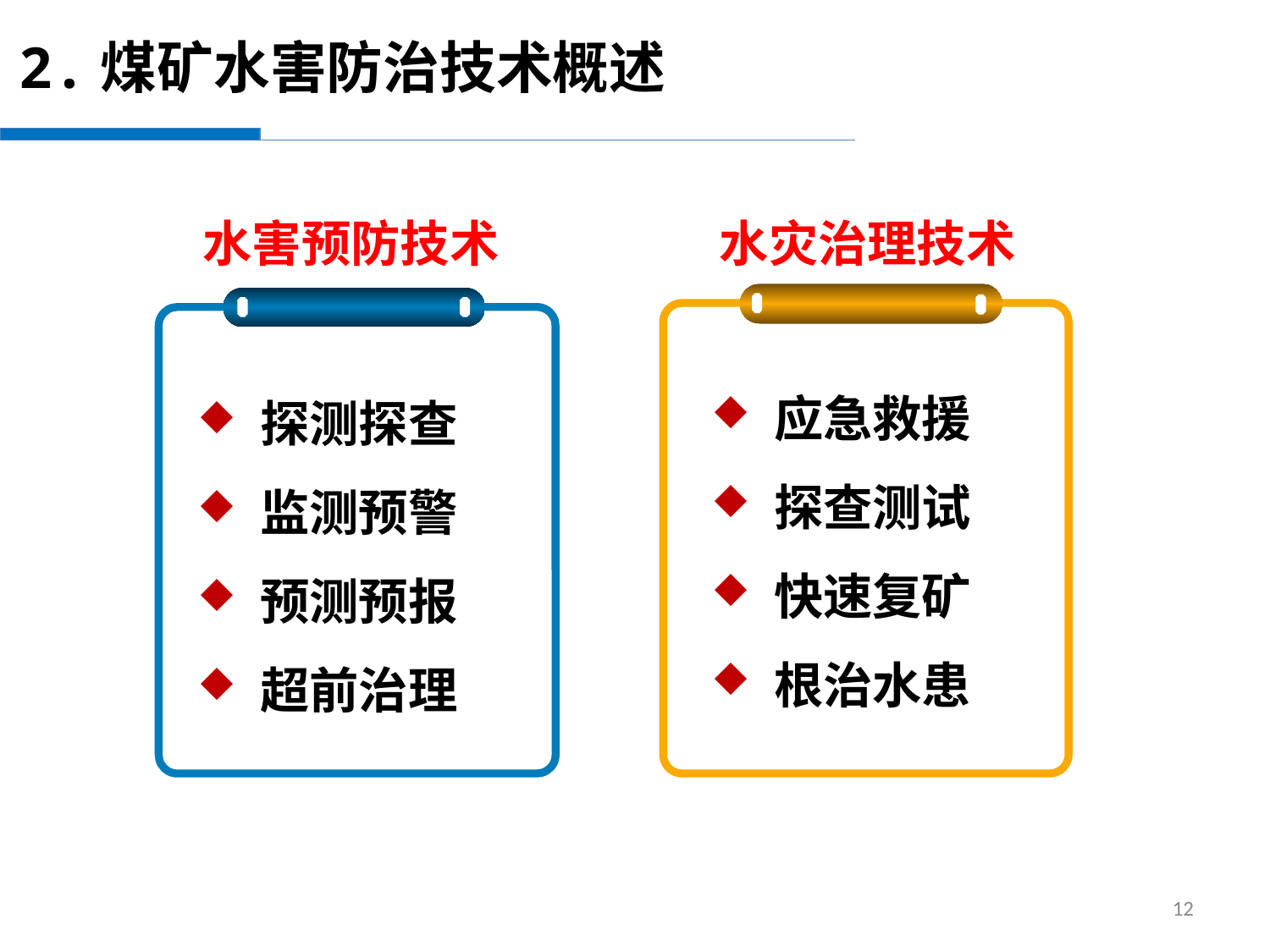

2.煤矿水害防治技术概述

水害预防技术
水灾治理技术

 应急救援
 探查测试
 快速复矿
 根治水患
 探测探查
 监测预警
 预测预报
 超前治理
12